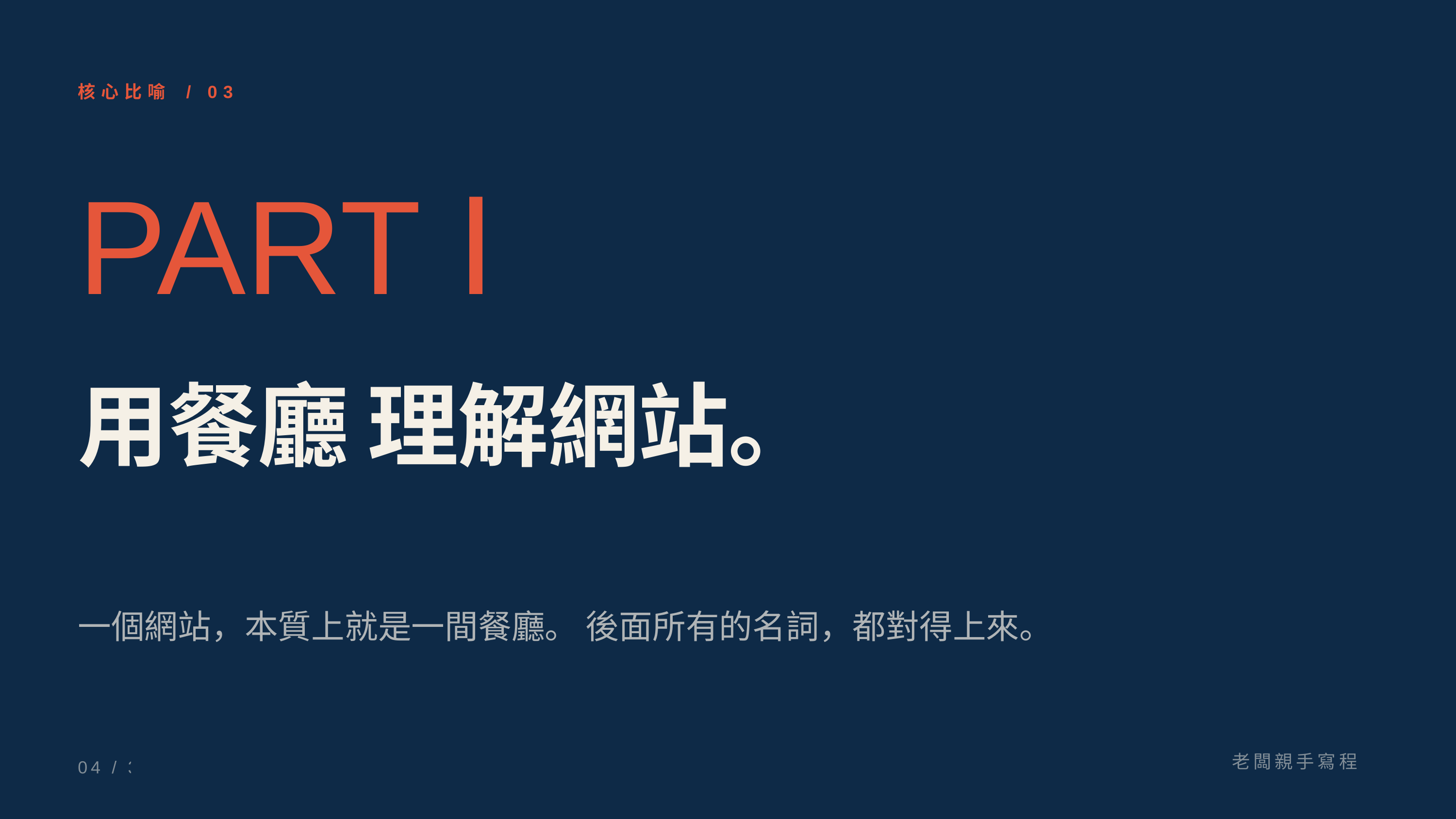

核心比喻 / 03
PART Ⅰ
用餐廳 理解網站。
一個網站，本質上就是一間餐廳。 後面所有的名詞，都對得上來。
老闆親手寫程式
04 / 35